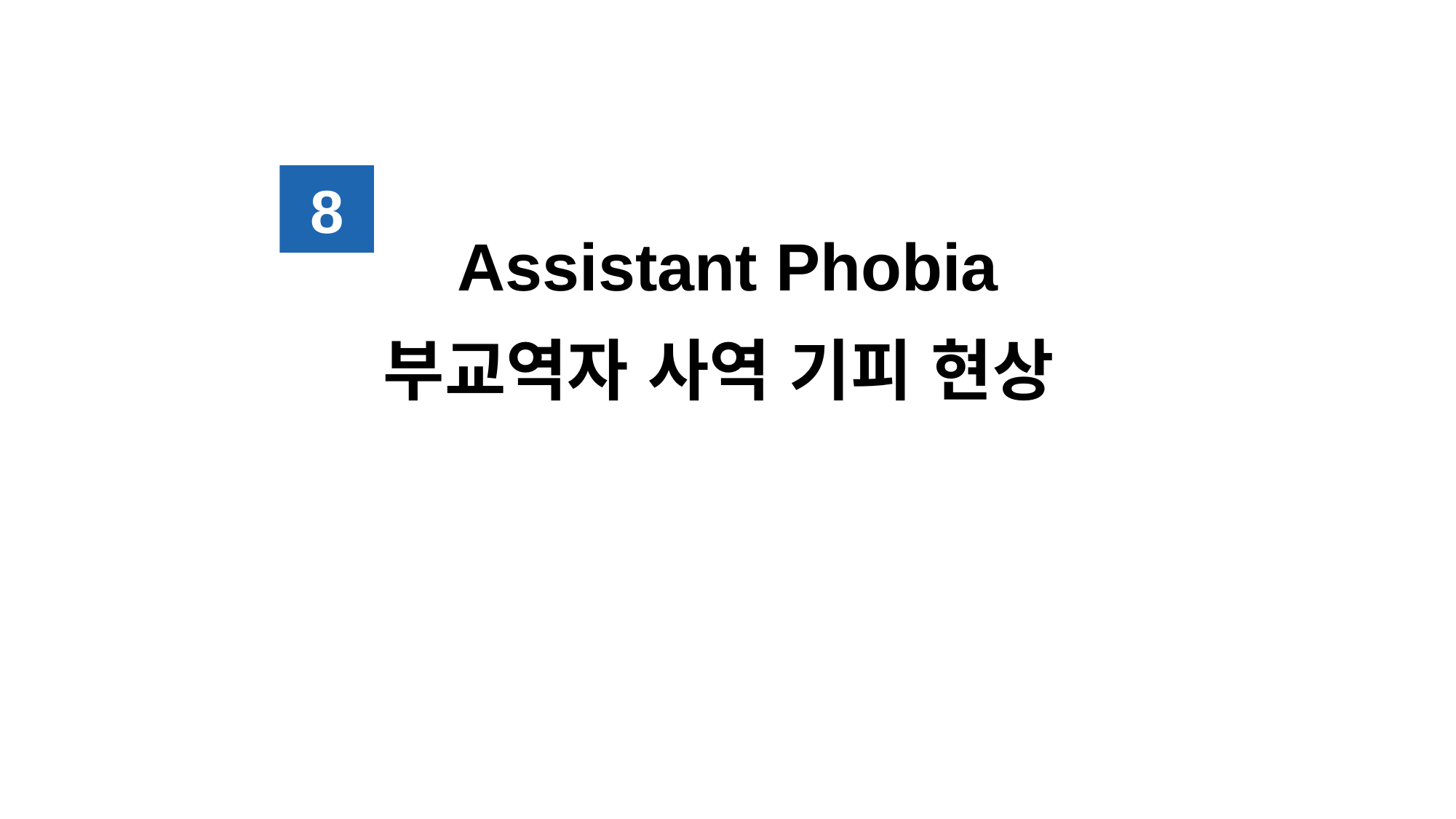

8
Assistant Phobia
부교역자 사역 기피 현상